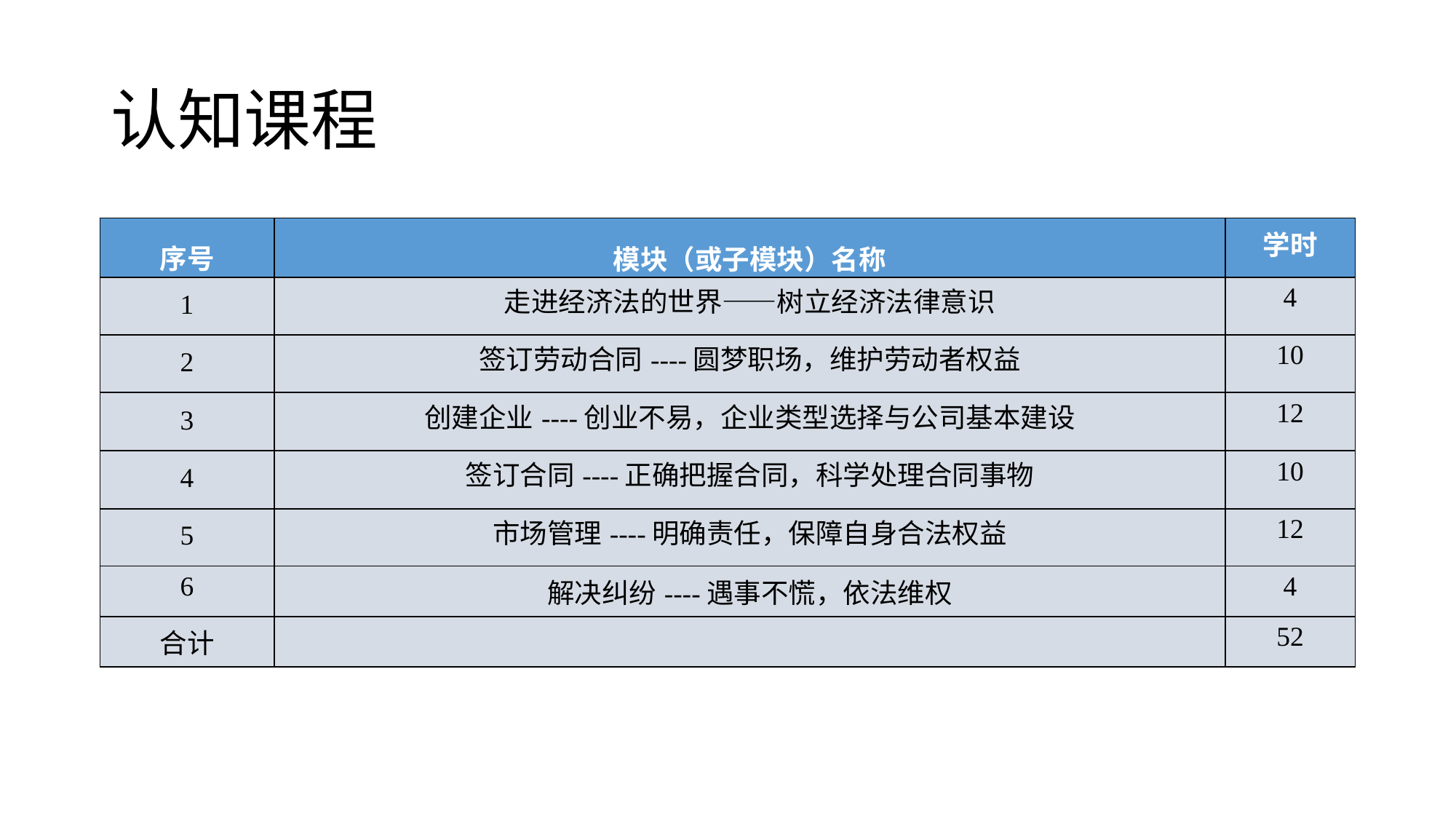

# 认知课程
| 序号 | 模块（或子模块）名称 | 学时 |
| --- | --- | --- |
| 1 | 走进经济法的世界——树立经济法律意识 | 4 |
| 2 | 签订劳动合同----圆梦职场，维护劳动者权益 | 10 |
| 3 | 创建企业----创业不易，企业类型选择与公司基本建设 | 12 |
| 4 | 签订合同----正确把握合同，科学处理合同事物 | 10 |
| 5 | 市场管理----明确责任，保障自身合法权益 | 12 |
| 6 | 解决纠纷----遇事不慌，依法维权 | 4 |
| 合计 |  | 52 |